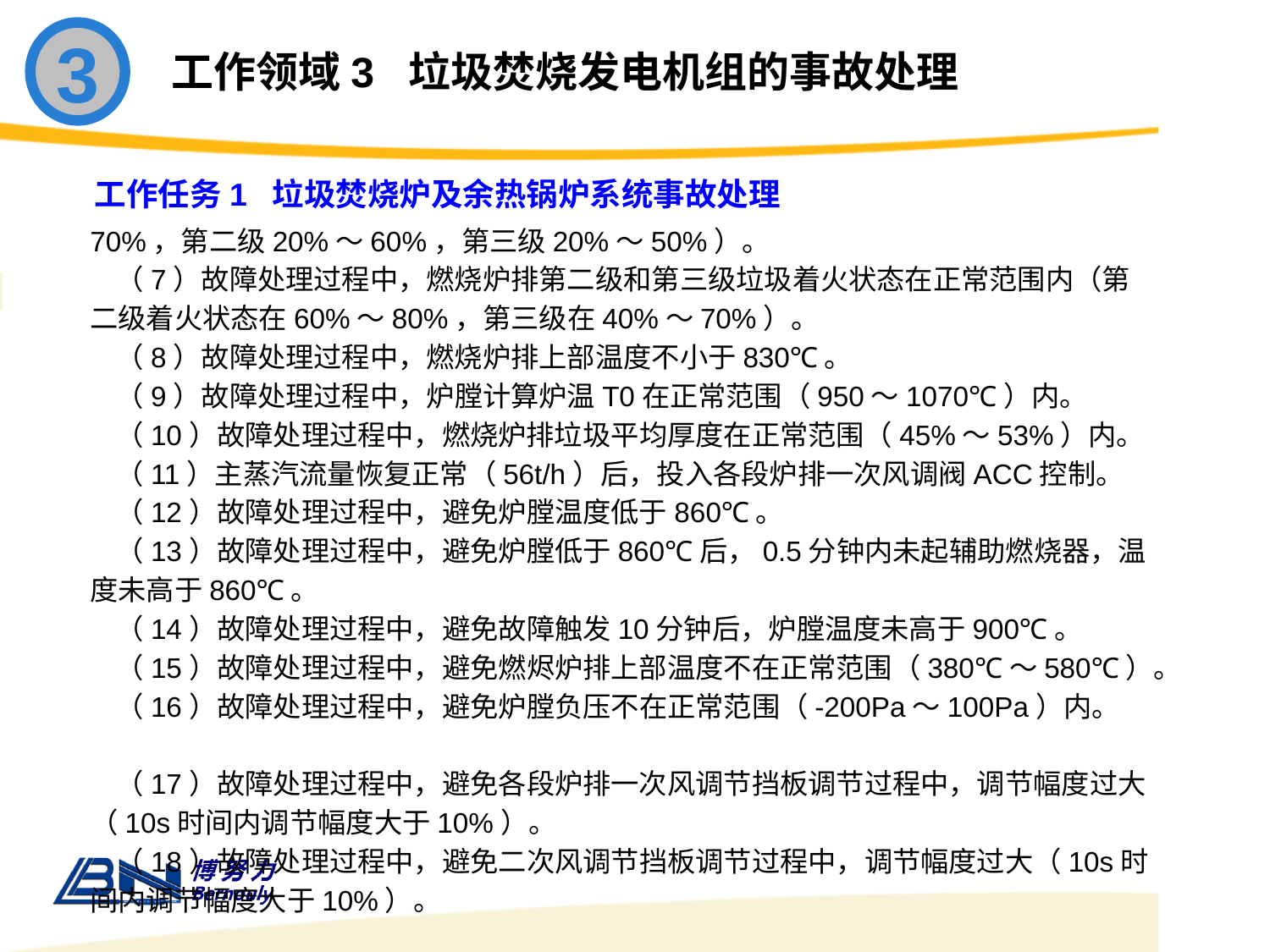

3
工作领域3  垃圾焚烧发电机组的事故处理
工作任务1  垃圾焚烧炉及余热锅炉系统事故处理
70%，第二级20%～60%，第三级20%～50%）。
   （7）故障处理过程中，燃烧炉排第二级和第三级垃圾着火状态在正常范围内（第二级着火状态在60%～80%，第三级在40%～70%）。
   （8）故障处理过程中，燃烧炉排上部温度不小于830℃。
   （9）故障处理过程中，炉膛计算炉温T0在正常范围（950～1070℃）内。
   （10）故障处理过程中，燃烧炉排垃圾平均厚度在正常范围（45%～53%）内。
   （11）主蒸汽流量恢复正常（56t/h）后，投入各段炉排一次风调阀ACC控制。
   （12）故障处理过程中，避免炉膛温度低于860℃。
   （13）故障处理过程中，避免炉膛低于860℃后，0.5分钟内未起辅助燃烧器，温度未高于860℃。
   （14）故障处理过程中，避免故障触发10分钟后，炉膛温度未高于900℃。
   （15）故障处理过程中，避免燃烬炉排上部温度不在正常范围（380℃～580℃）。
   （16）故障处理过程中，避免炉膛负压不在正常范围（-200Pa～100Pa）内。
   （17）故障处理过程中，避免各段炉排一次风调节挡板调节过程中，调节幅度过大（10s时间内调节幅度大于10%）。
   （18）故障处理过程中，避免二次风调节挡板调节过程中，调节幅度过大（10s时间内调节幅度大于10%）。